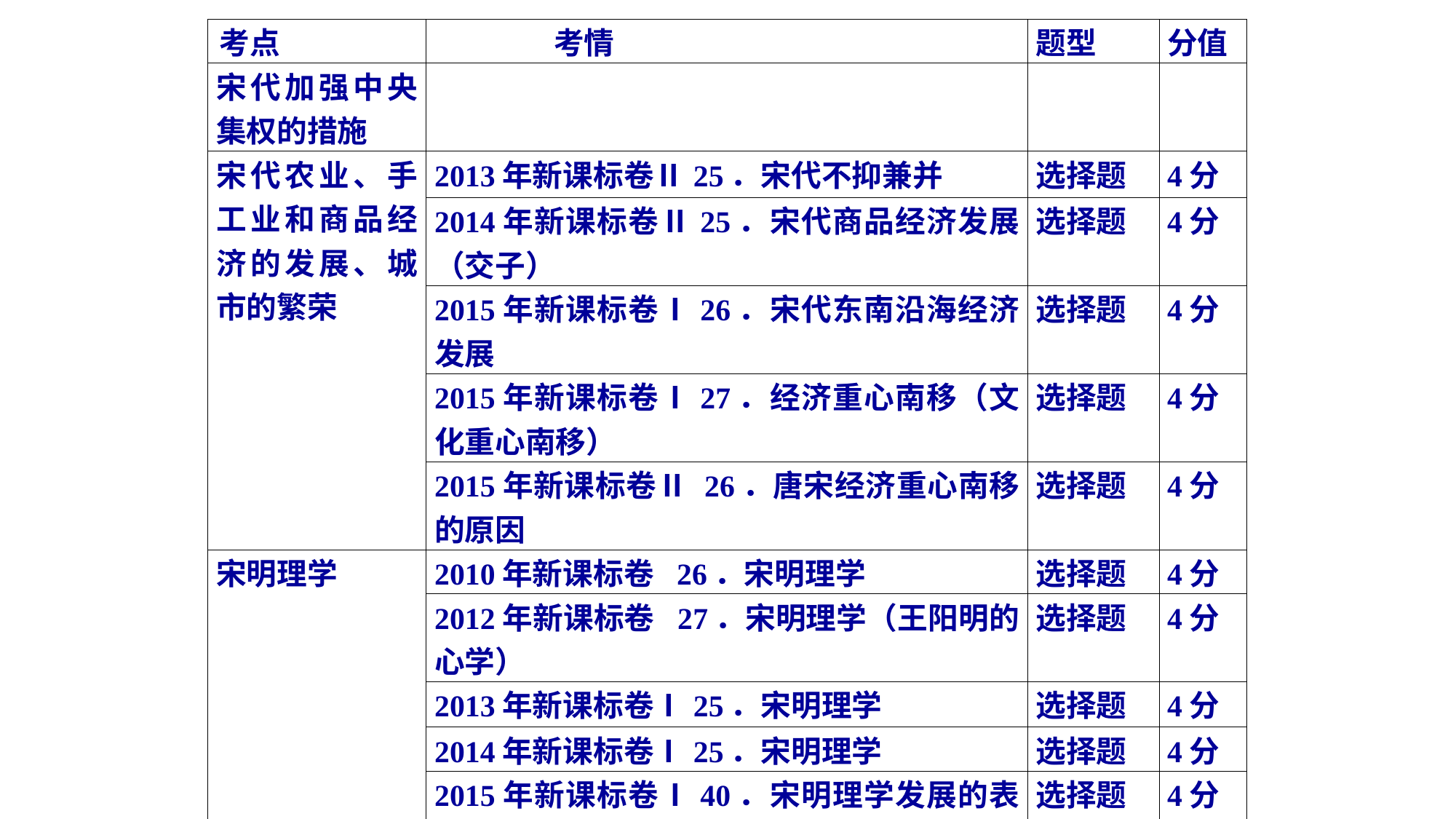

| 考点 | 考情 | 题型 | 分值 |
| --- | --- | --- | --- |
| 宋代加强中央集权的措施 |  |  |  |
| 宋代农业、手工业和商品经济的发展、城市的繁荣 | 2013年新课标卷Ⅱ25．宋代不抑兼并 | 选择题 | 4分 |
|  | 2014年新课标卷Ⅱ25．宋代商品经济发展（交子） | 选择题 | 4分 |
|  | 2015年新课标卷Ⅰ26．宋代东南沿海经济发展 | 选择题 | 4分 |
|  | 2015年新课标卷Ⅰ27．经济重心南移（文化重心南移） | 选择题 | 4分 |
|  | 2015年新课标卷Ⅱ 26．唐宋经济重心南移的原因 | 选择题 | 4分 |
| 宋明理学 | 2010年新课标卷 26．宋明理学 | 选择题 | 4分 |
|  | 2012年新课标卷 27．宋明理学（王阳明的心学） | 选择题 | 4分 |
|  | 2013年新课标卷Ⅰ25．宋明理学 | 选择题 | 4分 |
|  | 2014年新课标卷Ⅰ25．宋明理学 | 选择题 | 4分 |
|  | 2015年新课标卷Ⅰ40．宋明理学发展的表现 | 选择题 | 4分 |
| 宋代科技和文学艺术的发展 | 2012年新课标卷 25．宋代的市民文化 | 非选择题 | 5分 |